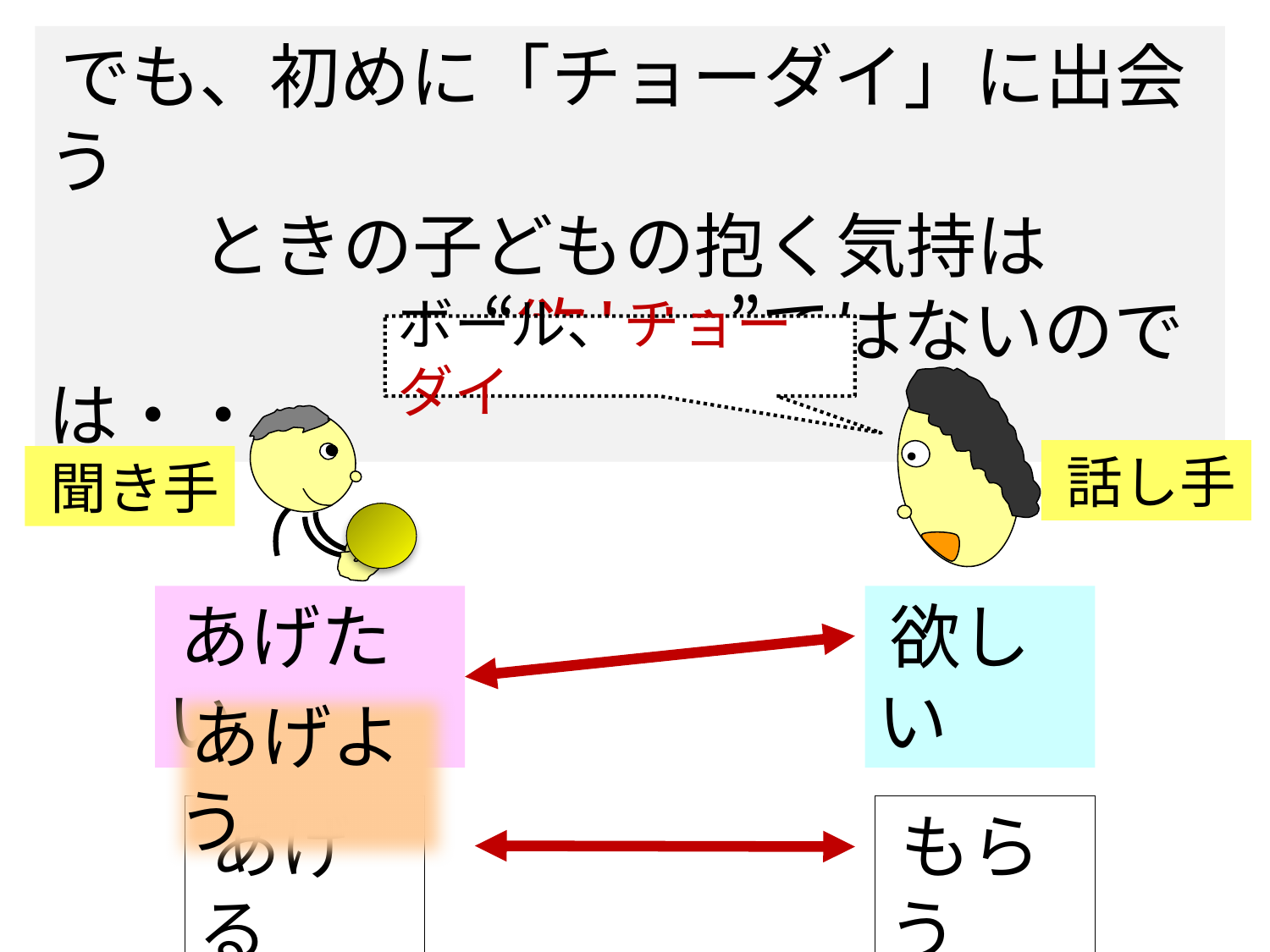

でも、初めに「チョーダイ」に出会う
　　ときの子どもの抱く気持は
　　　　　　“欲しい”ではないのでは・・
ボール、チョーダイ

話し手
聞き手
あげたい
欲しい
あげよう
あげる
もらう